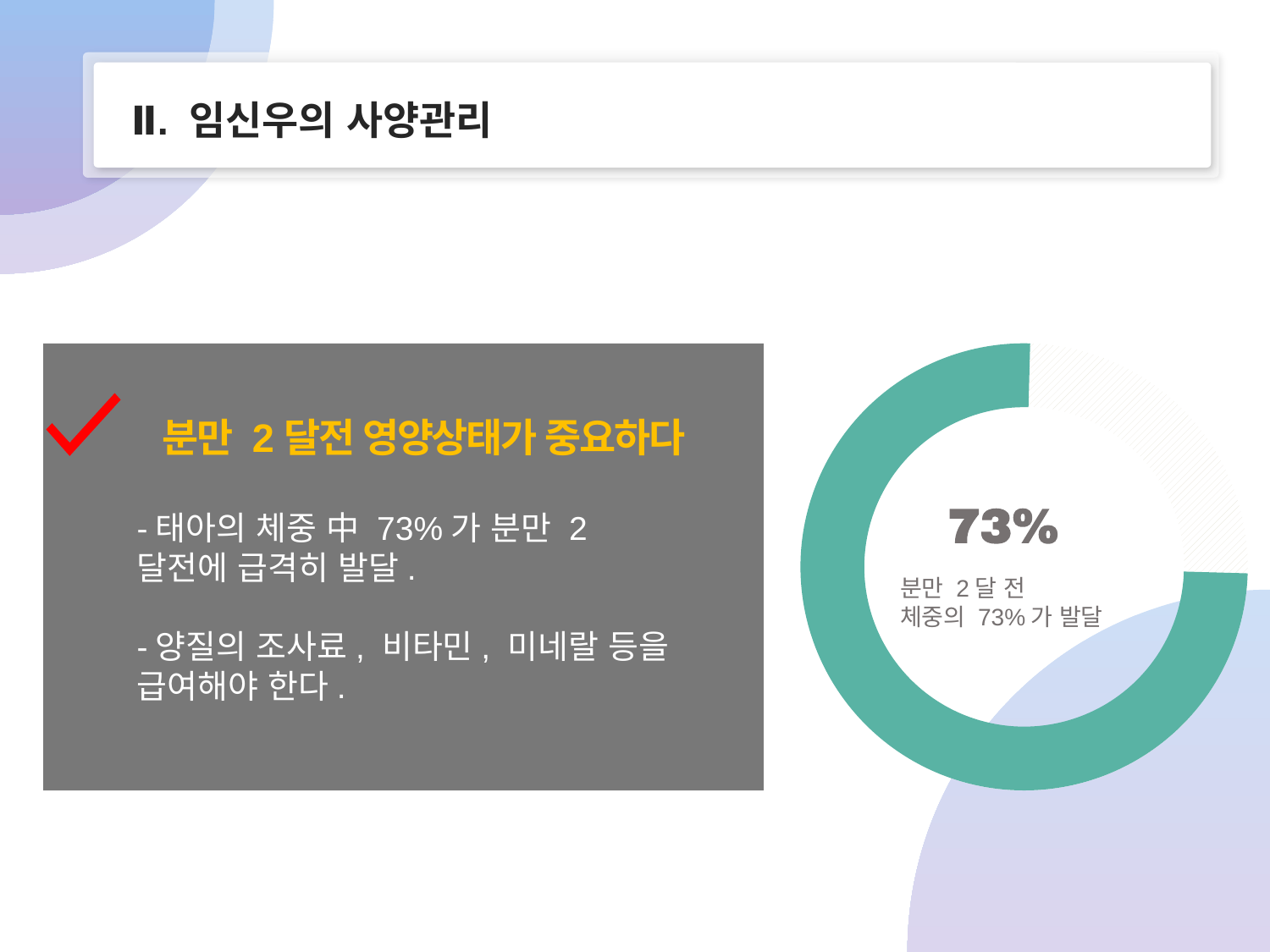

Ⅱ. 임신우의 사양관리

73%
분만 2달 전
체중의 73%가 발달

분만 2달전 영양상태가 중요하다
-태아의 체중 中 73%가 분만 2달전에 급격히 발달.

-양질의 조사료, 비타민, 미네랄 등을 급여해야 한다.